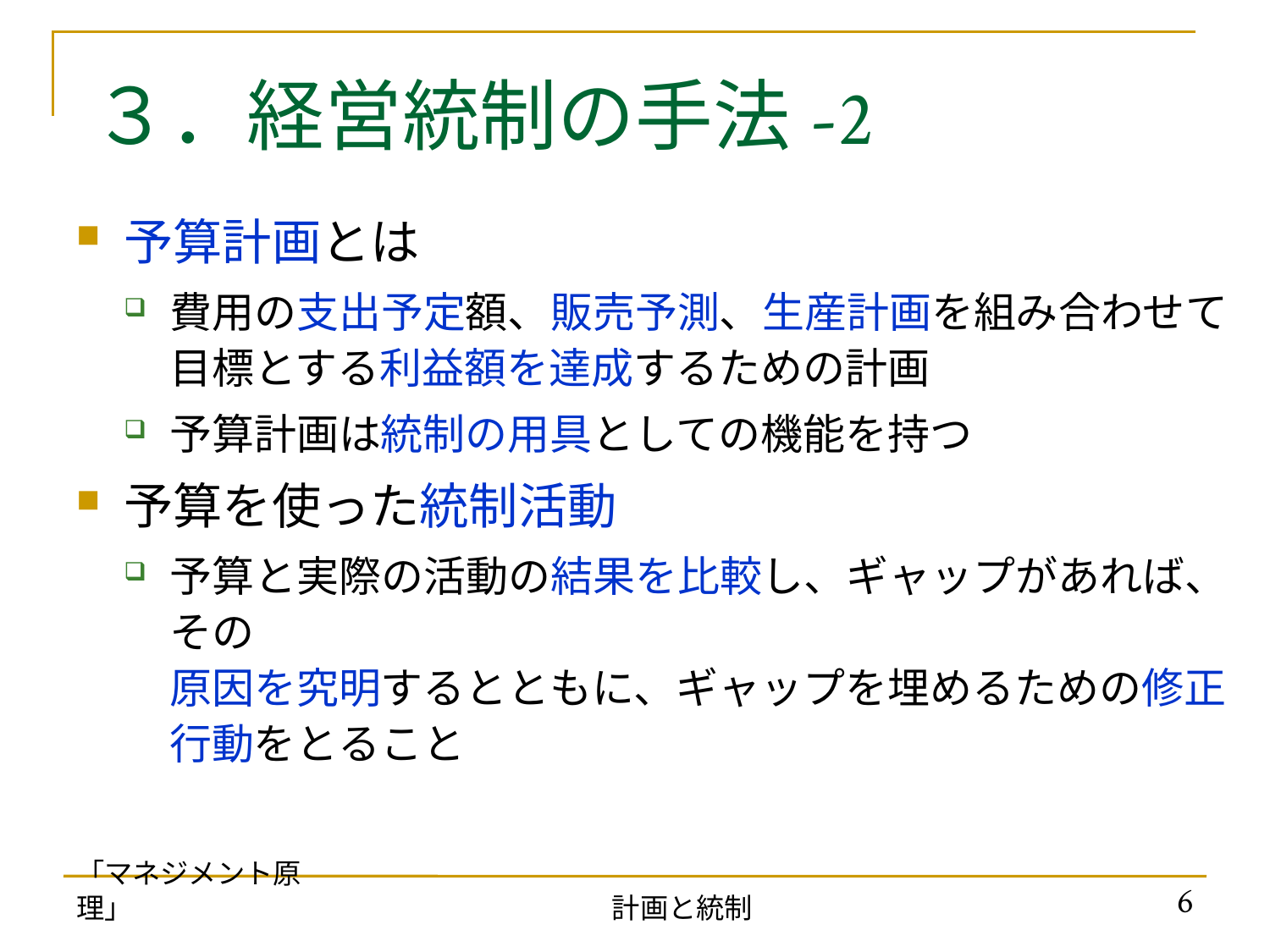

# ３．経営統制の手法-2
予算計画とは
費用の支出予定額、販売予測、生産計画を組み合わせて目標とする利益額を達成するための計画
予算計画は統制の用具としての機能を持つ
予算を使った統制活動
予算と実際の活動の結果を比較し、ギャップがあれば、その
原因を究明するとともに、ギャップを埋めるための修正行動をとること
「マネジメント原理」
6
計画と統制